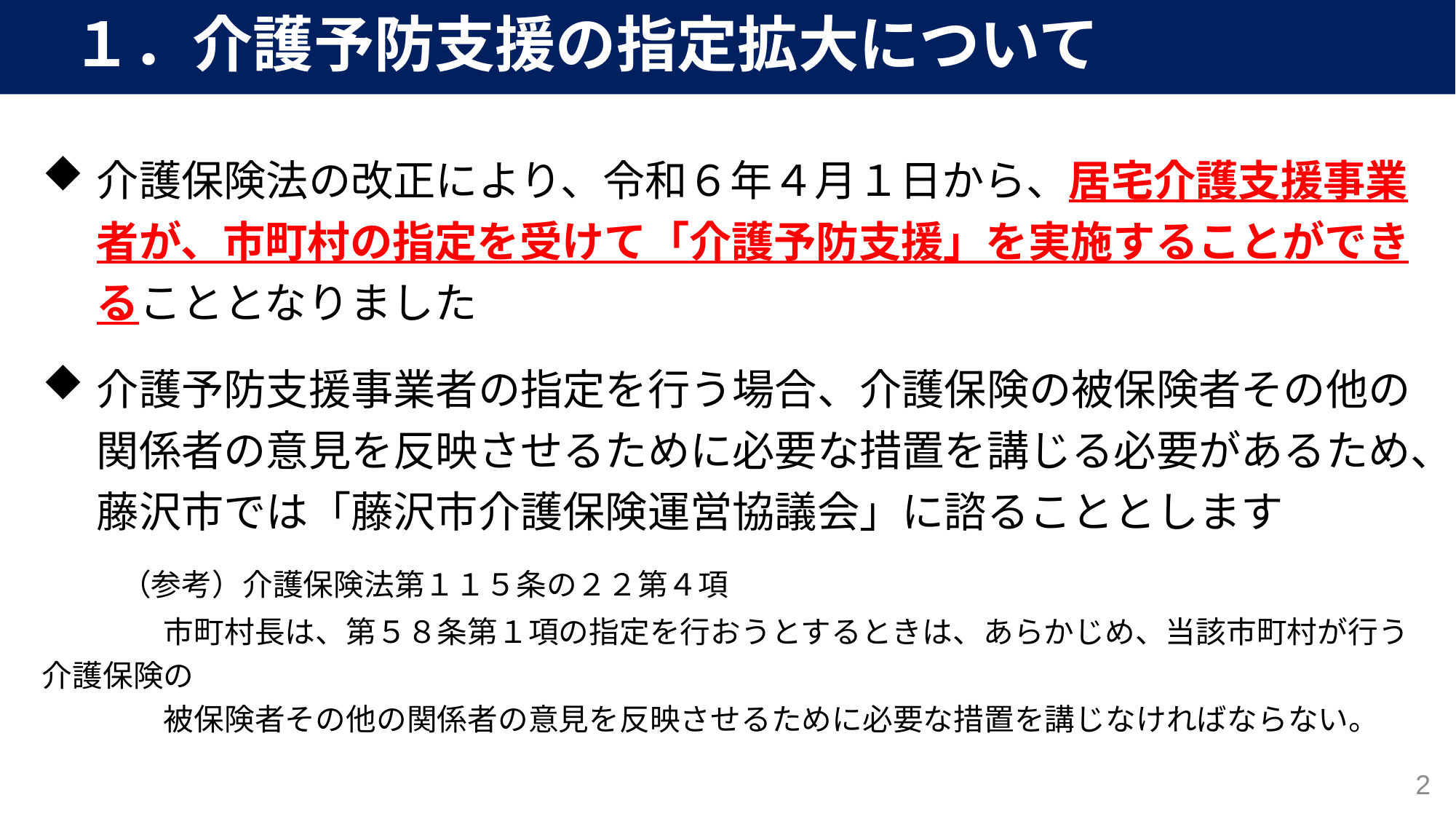

# １．介護予防支援の指定拡大について
介護保険法の改正により、令和６年４月１日から、居宅介護支援事業者が、市町村の指定を受けて「介護予防支援」を実施することができることとなりました

介護予防支援事業者の指定を行う場合、介護保険の被保険者その他の関係者の意見を反映させるために必要な措置を講じる必要があるため、藤沢市では「藤沢市介護保険運営協議会」に諮ることとします
　　（参考）介護保険法第１１５条の２２第４項
　　　　市町村長は、第５８条第１項の指定を行おうとするときは、あらかじめ、当該市町村が行う介護保険の
　　　　被保険者その他の関係者の意見を反映させるために必要な措置を講じなければならない。
2